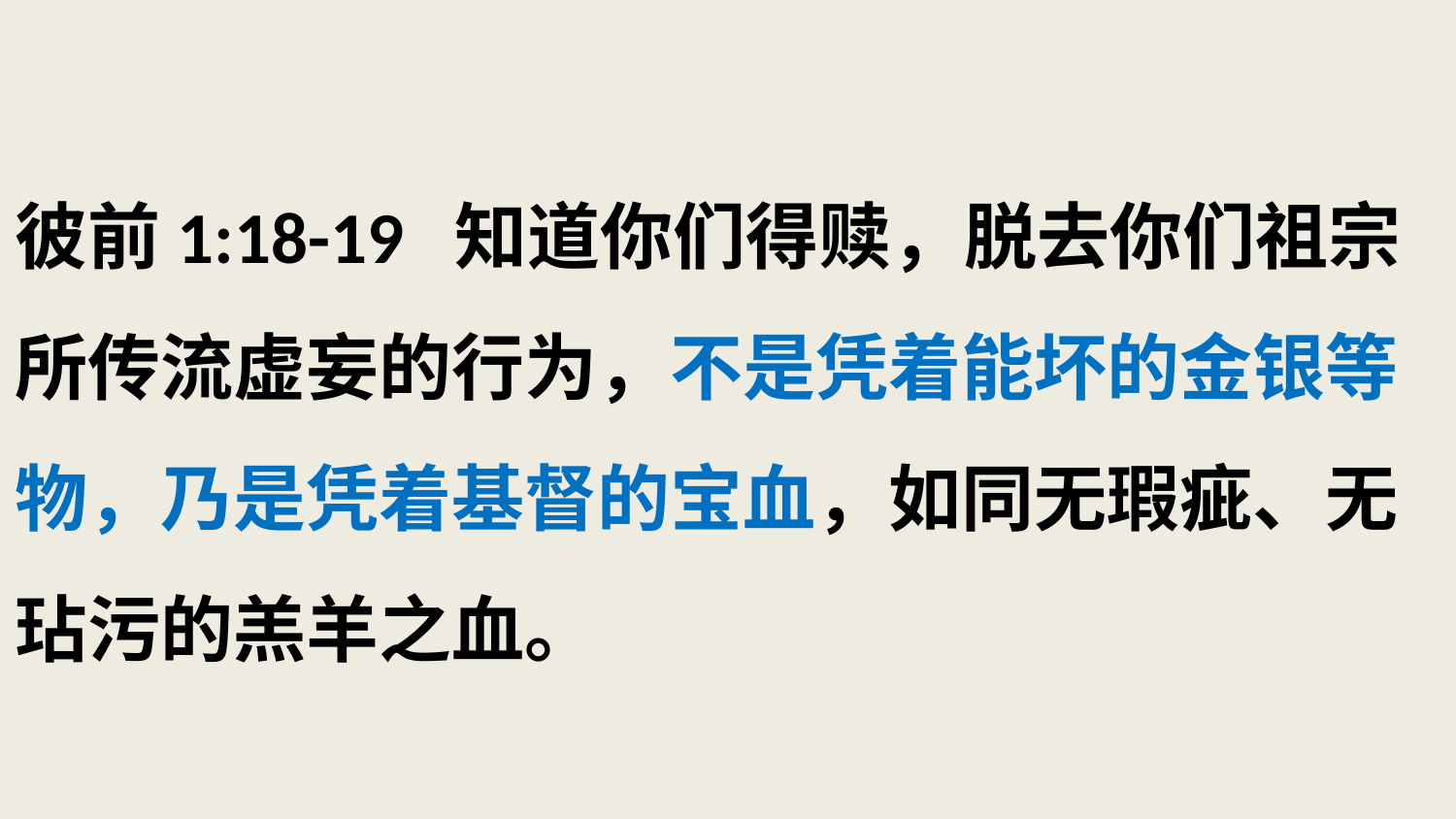

# 彼前1:18-19  知道你们得赎，脱去你们祖宗所传流虚妄的行为，不是凭着能坏的金银等物，乃是凭着基督的宝血，如同无瑕疵、无玷污的羔羊之血。